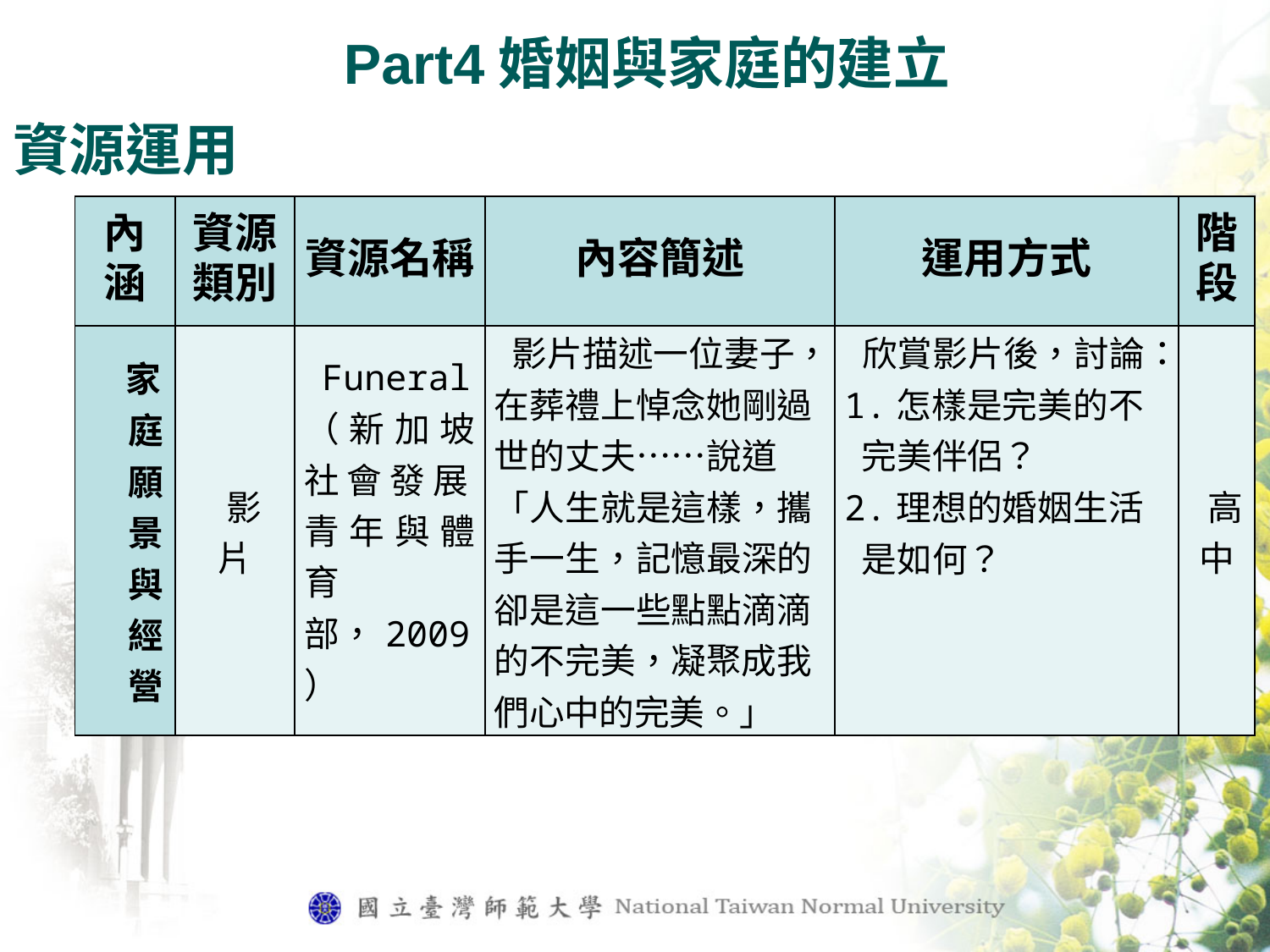

Part4婚姻與家庭的建立
資源運用
| 內涵 | 資源類別 | 資源名稱 | 內容簡述 | 運用方式 | 階段 |
| --- | --- | --- | --- | --- | --- |
| 家庭願景與經營 | 影片 | Funeral（新加坡社會發展、青年與體育部，2009） | 影片描述一位妻子，在葬禮上悼念她剛過世的丈夫……說道「人生就是這樣，攜手一生，記憶最深的卻是這一些點點滴滴的不完美，凝聚成我們心中的完美。」 | 欣賞影片後，討論： 1.怎樣是完美的不完美伴侶？ 2.理想的婚姻生活是如何？ | 高中 |